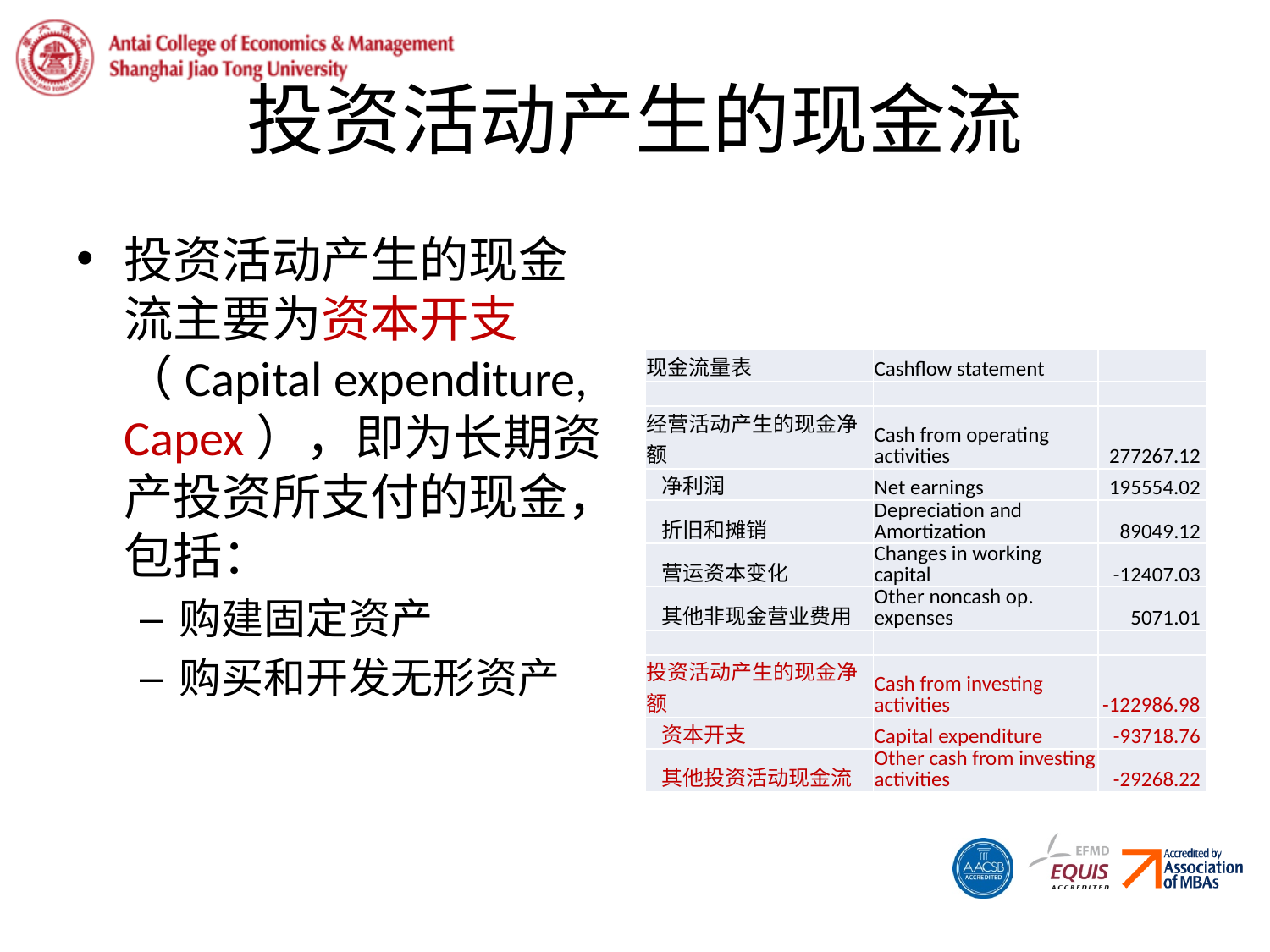

# 投资活动产生的现金流
投资活动产生的现金流主要为资本开支（Capital expenditure, Capex），即为长期资产投资所支付的现金，包括：
购建固定资产
购买和开发无形资产

| 现金流量表 | Cashflow statement |  |
| --- | --- | --- |
|  |  |  |
| 经营活动产生的现金净额 | Cash from operating activities | 277267.12 |
| 净利润 | Net earnings | 195554.02 |
| 折旧和摊销 | Depreciation and Amortization | 89049.12 |
| 营运资本变化 | Changes in working capital | -12407.03 |
| 其他非现金营业费用 | Other noncash op. expenses | 5071.01 |
|  |  |  |
| 投资活动产生的现金净额 | Cash from investing activities | -122986.98 |
| 资本开支 | Capital expenditure | -93718.76 |
| 其他投资活动现金流 | Other cash from investing activities | -29268.22 |